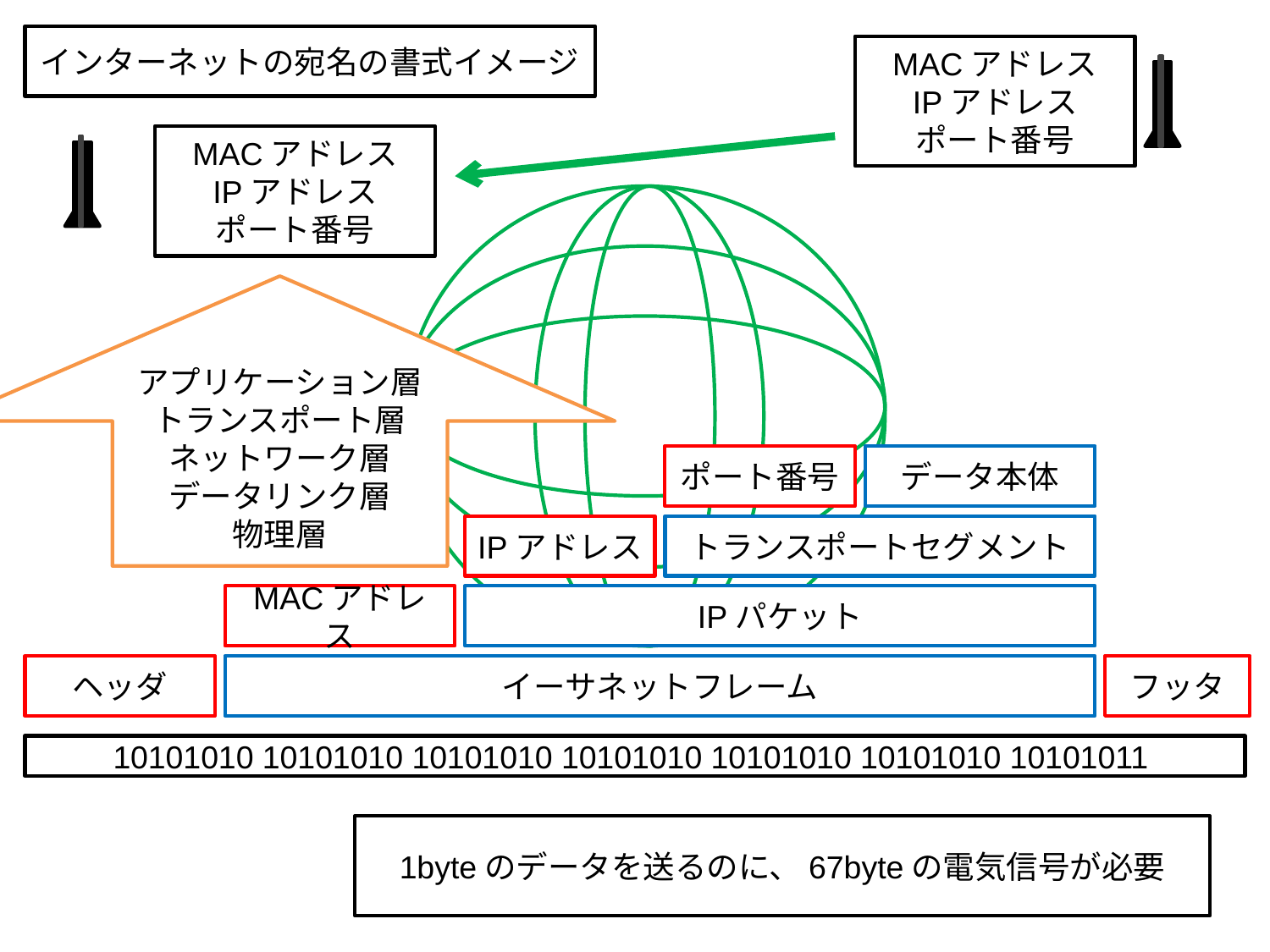

インターネットの宛名の書式イメージ
MACアドレス
IPアドレス
ポート番号

アプリケーション層
トランスポート層
ネットワーク層
データリンク層
物理層
MACアドレス
IPアドレス
ポート番号

ポート番号
データ本体
IPアドレス
トランスポートセグメント
MACアドレス
IPパケット
ヘッダ
イーサネットフレーム
フッタ
10101010 10101010 10101010 10101010 10101010 10101010 10101011
1byteのデータを送るのに、67byteの電気信号が必要